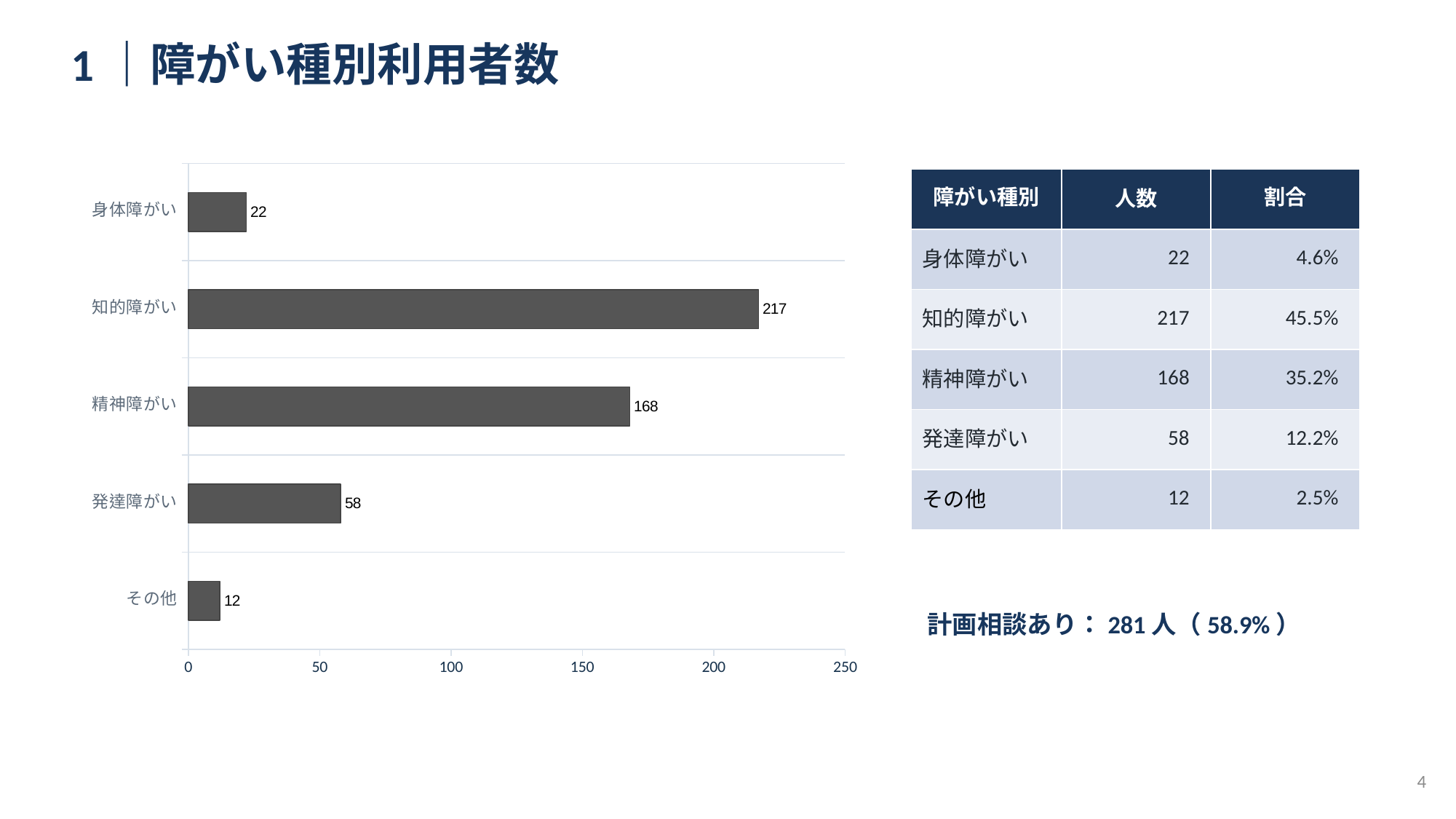

1｜障がい種別利用者数

### Chart

| Category | 人数 |
|---|---|
| その他 | 12.0 |
| 発達障がい | 58.0 |
| 精神障がい | 168.0 |
| 知的障がい | 217.0 |
| 身体障がい | 22.0 |
| 障がい種別 | 人数 | 割合 |
| --- | --- | --- |
| 身体障がい | 22 | 4.6% |
| 知的障がい | 217 | 45.5% |
| 精神障がい | 168 | 35.2% |
| 発達障がい | 58 | 12.2% |
| その他 | 12 | 2.5% |
計画相談あり：281人（58.9%）
4